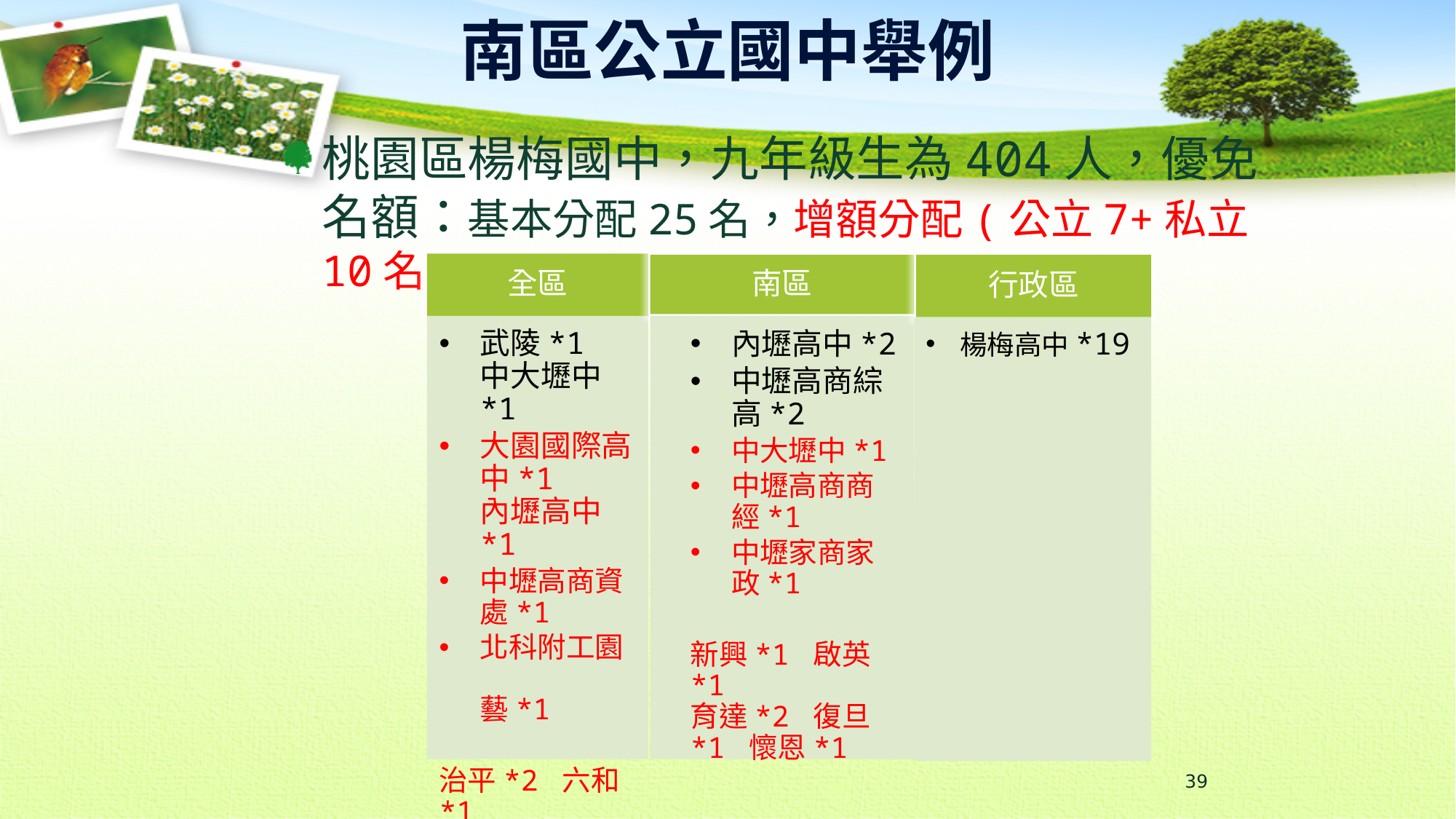

南區公立國中舉例
桃園區楊梅國中，九年級生為404人，優免名額：基本分配25名，增額分配(公立7+私立10名)。
全區
行政區
南區
武陵*1
中大壢中*1
大園國際高中*1
內壢高中*1
中壢高商資處*1
北科附工園                      藝*1

治平*2 六和*1
治平綜高*1
內壢高中*2
中壢高商綜高*2
中大壢中*1
中壢高商商經*1
中壢家商家政*1

新興*1 啟英*1
育達*2 復旦*1 懷恩*1

楊梅高中*19

39